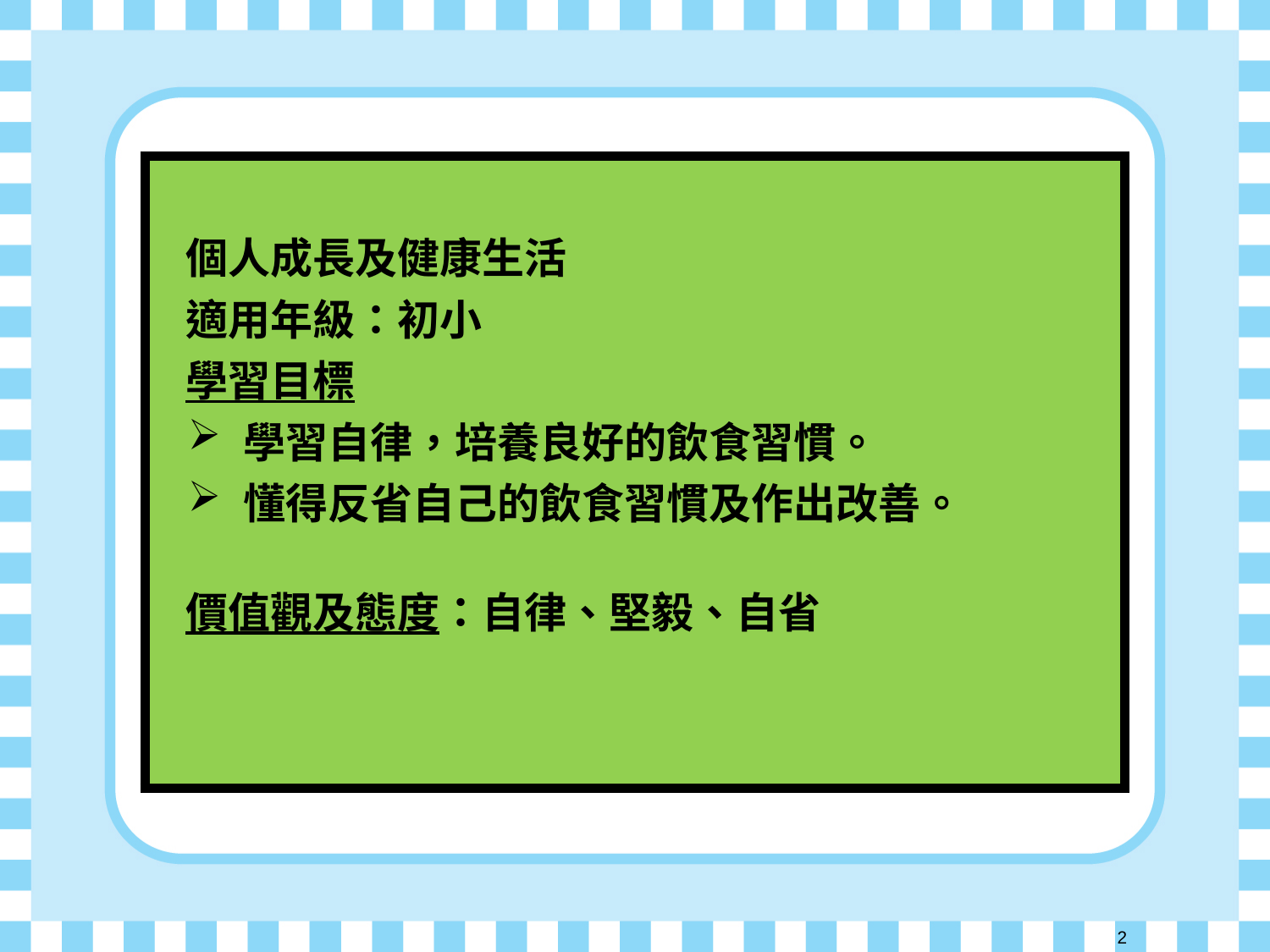

| 個人成長及健康生活 適用年級：初小 學習目標 學習自律，培養良好的飲食習慣。 懂得反省自己的飲食習慣及作出改善。 價值觀及態度：自律、堅毅、自省 |
| --- |
2